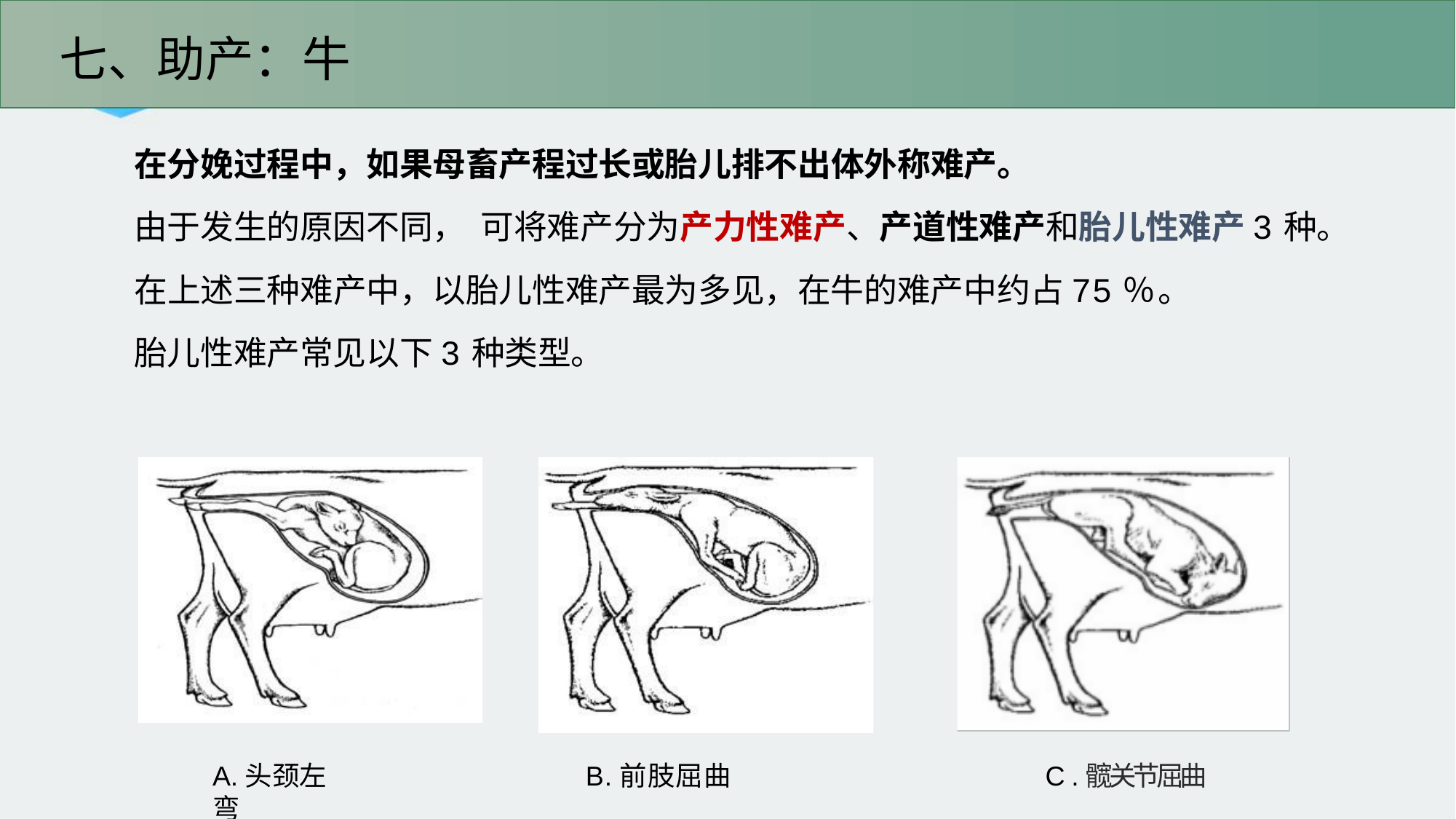

# 七、助产：牛
在分娩过程中，如果母畜产程过长或胎儿排不出体外称难产。
由于发生的原因不同，  可将难产分为产力性难产、产道性难产和胎儿性难产3种。
在上述三种难产中，以胎儿性难产最为多见，在牛的难产中约占75％。
胎儿性难产常见以下3种类型。

B.前肢屈曲
A.头颈左弯
C.髋 关 节 屈 曲